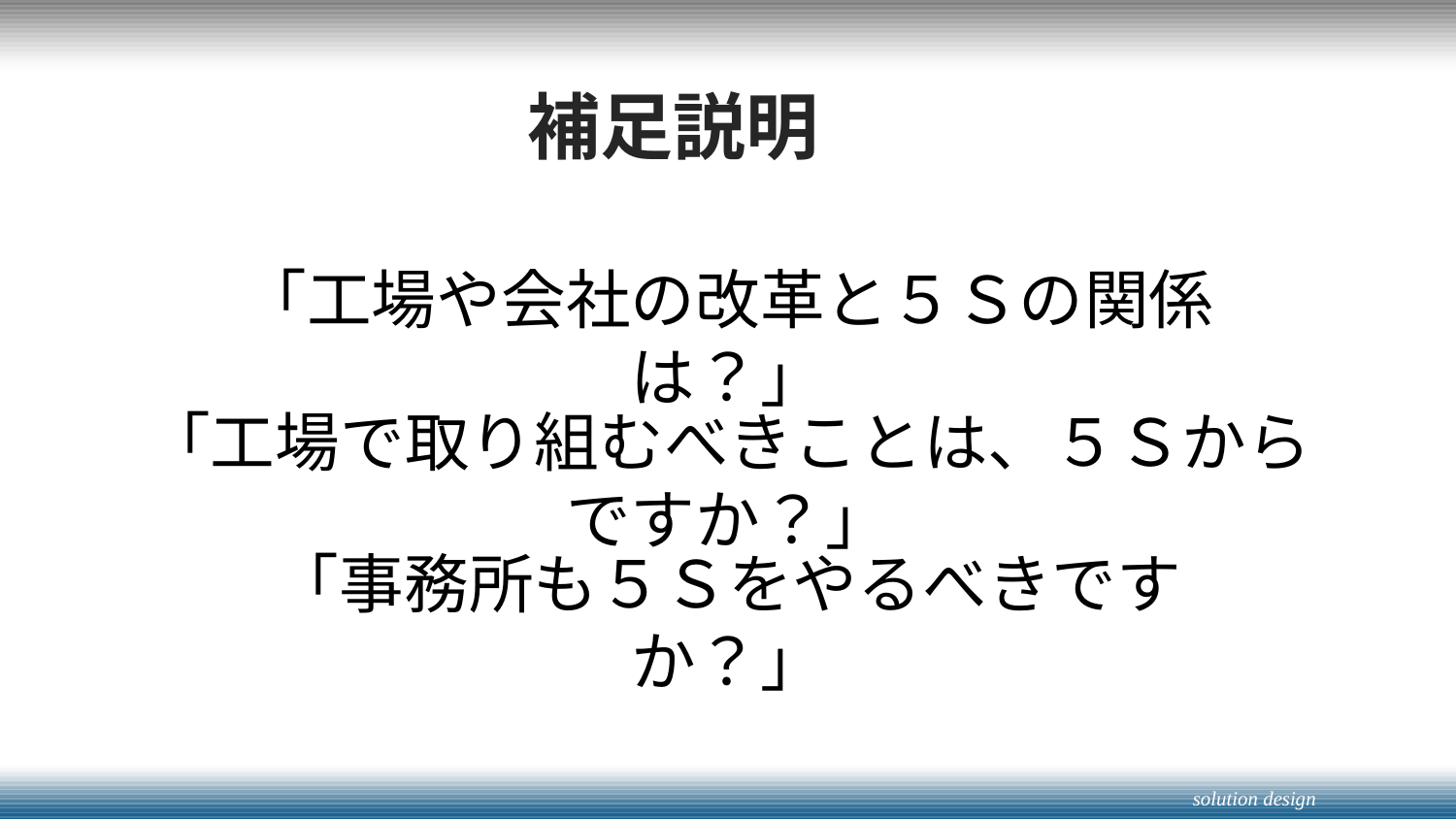

# 補足説明
「工場や会社の改革と５Ｓの関係は？」
「工場で取り組むべきことは、５Ｓからですか？」
「事務所も５Ｓをやるべきですか？」